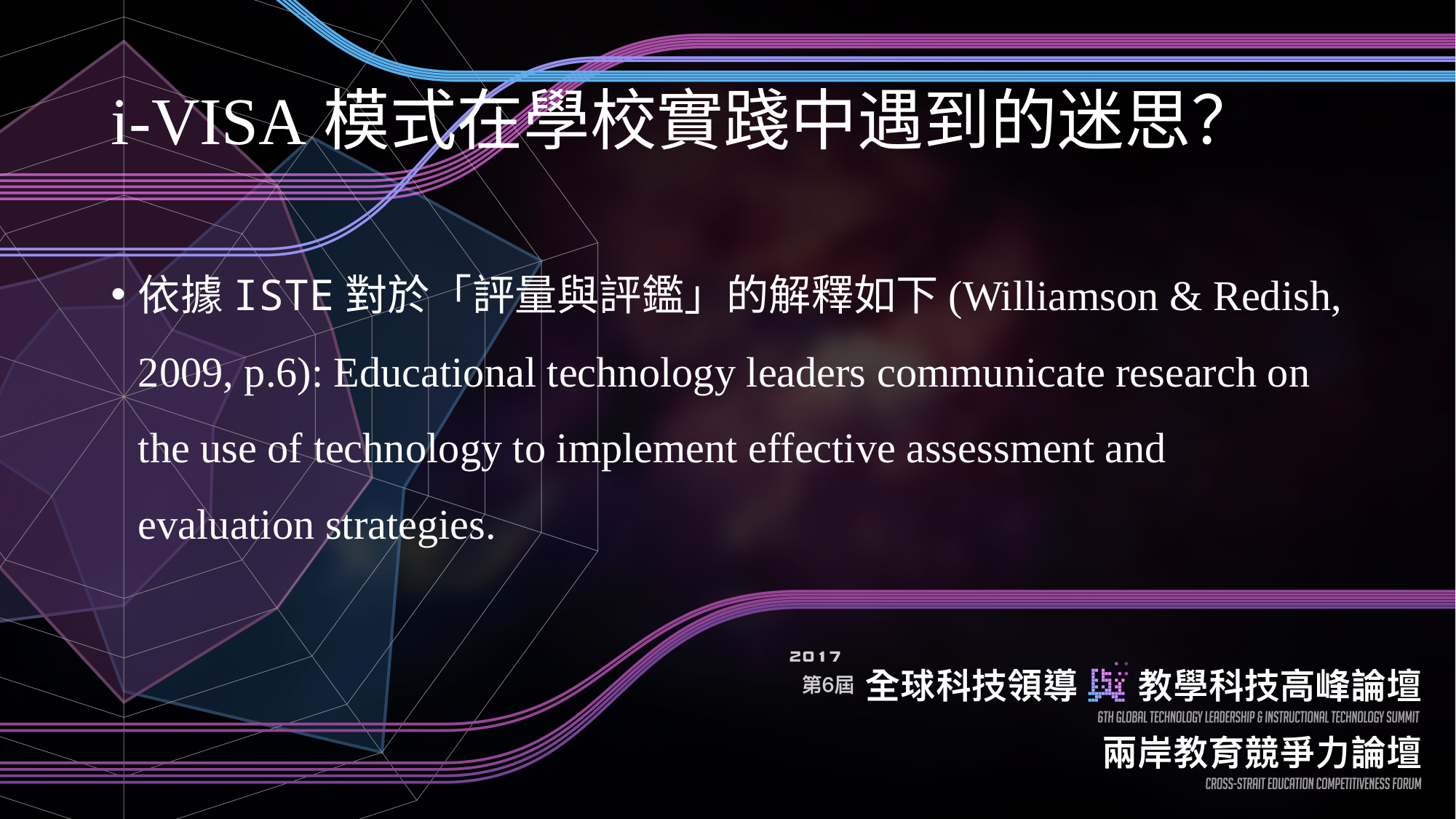

# i-VISA模式在學校實踐中遇到的迷思？
依據ISTE對於「評量與評鑑」的解釋如下(Williamson & Redish, 2009, p.6): Educational technology leaders communicate research on the use of technology to implement effective assessment and evaluation strategies.